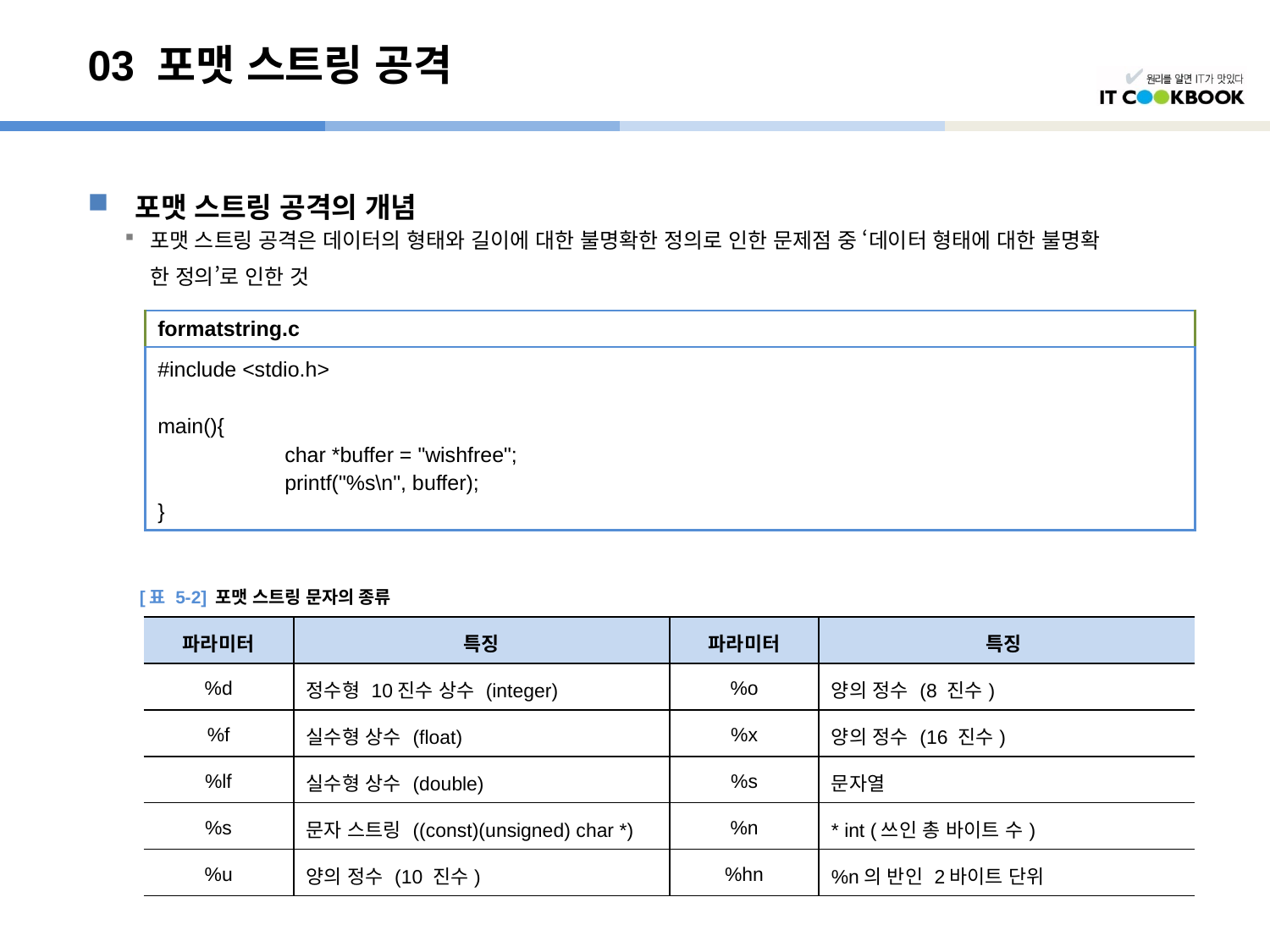

# 03 포맷 스트링 공격
포맷 스트링 공격의 개념
포맷 스트링 공격은 데이터의 형태와 길이에 대한 불명확한 정의로 인한 문제점 중 ‘데이터 형태에 대한 불명확
	한 정의’로 인한 것

| formatstring.c |
| --- |
| #include <stdio.h> main(){ char \*buffer = "wishfree"; printf("%s\n", buffer); } |
[표 5-2] 포맷 스트링 문자의 종류
| 파라미터 | 특징 | 파라미터 | 특징 |
| --- | --- | --- | --- |
| %d | 정수형 10진수 상수 (integer) | %o | 양의 정수 (8 진수) |
| %f | 실수형 상수 (float) | %x | 양의 정수 (16 진수) |
| %lf | 실수형 상수 (double) | %s | 문자열 |
| %s | 문자 스트링 ((const)(unsigned) char \*) | %n | \* int (쓰인 총 바이트 수) |
| %u | 양의 정수 (10 진수) | %hn | %n의 반인 2바이트 단위 |